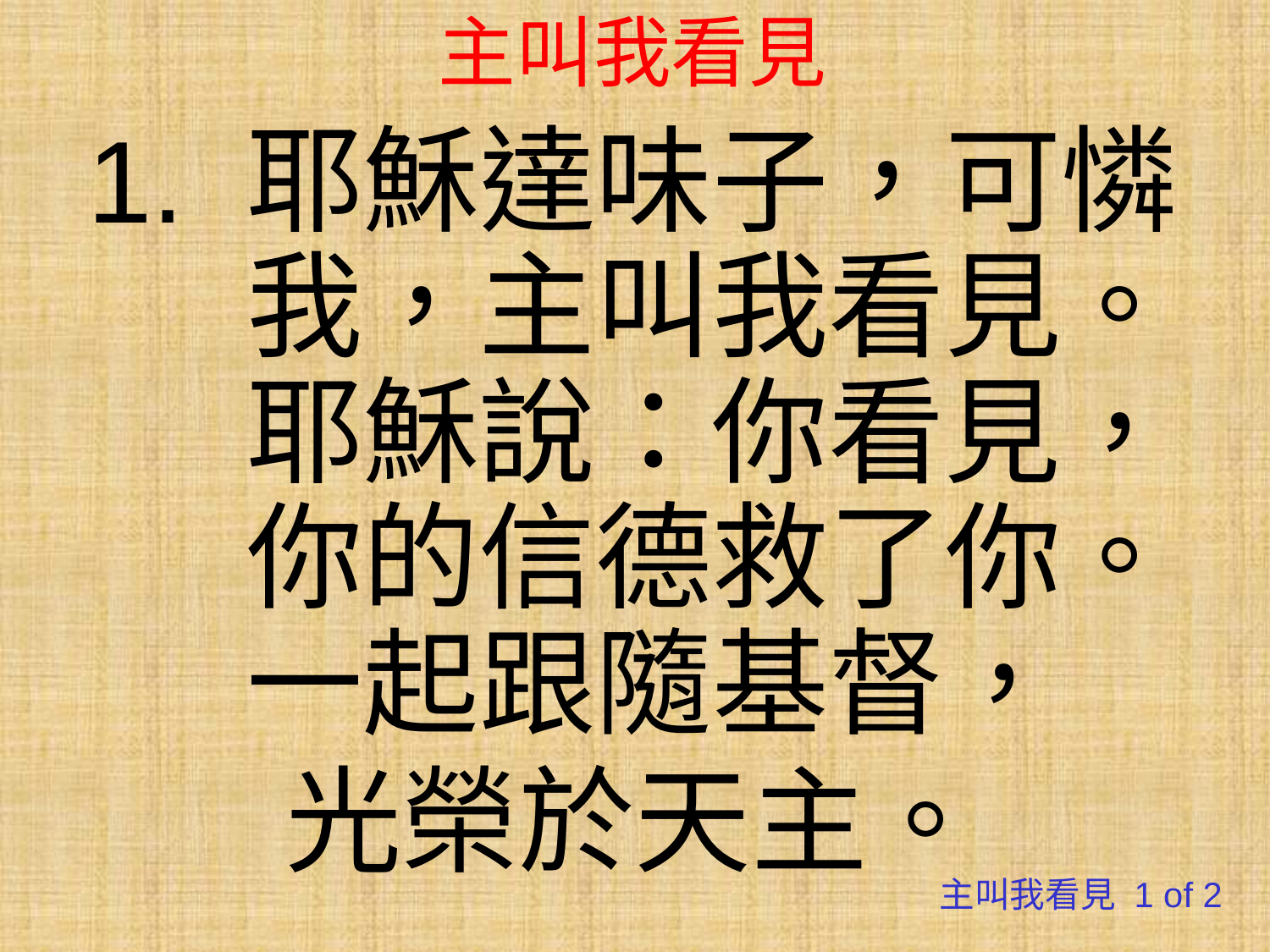

# 主叫我看見
耶穌達味子，可憐我，主叫我看見。耶穌說：你看見，你的信德救了你。一起跟隨基督，
光榮於天主。

2. 光榮天主萬福本源，權能仁愛的。光榮耶穌，讓我看見，叫我跟隨祂。聖神感化我們，榮主無窮世。
主叫我看見 1 of 2